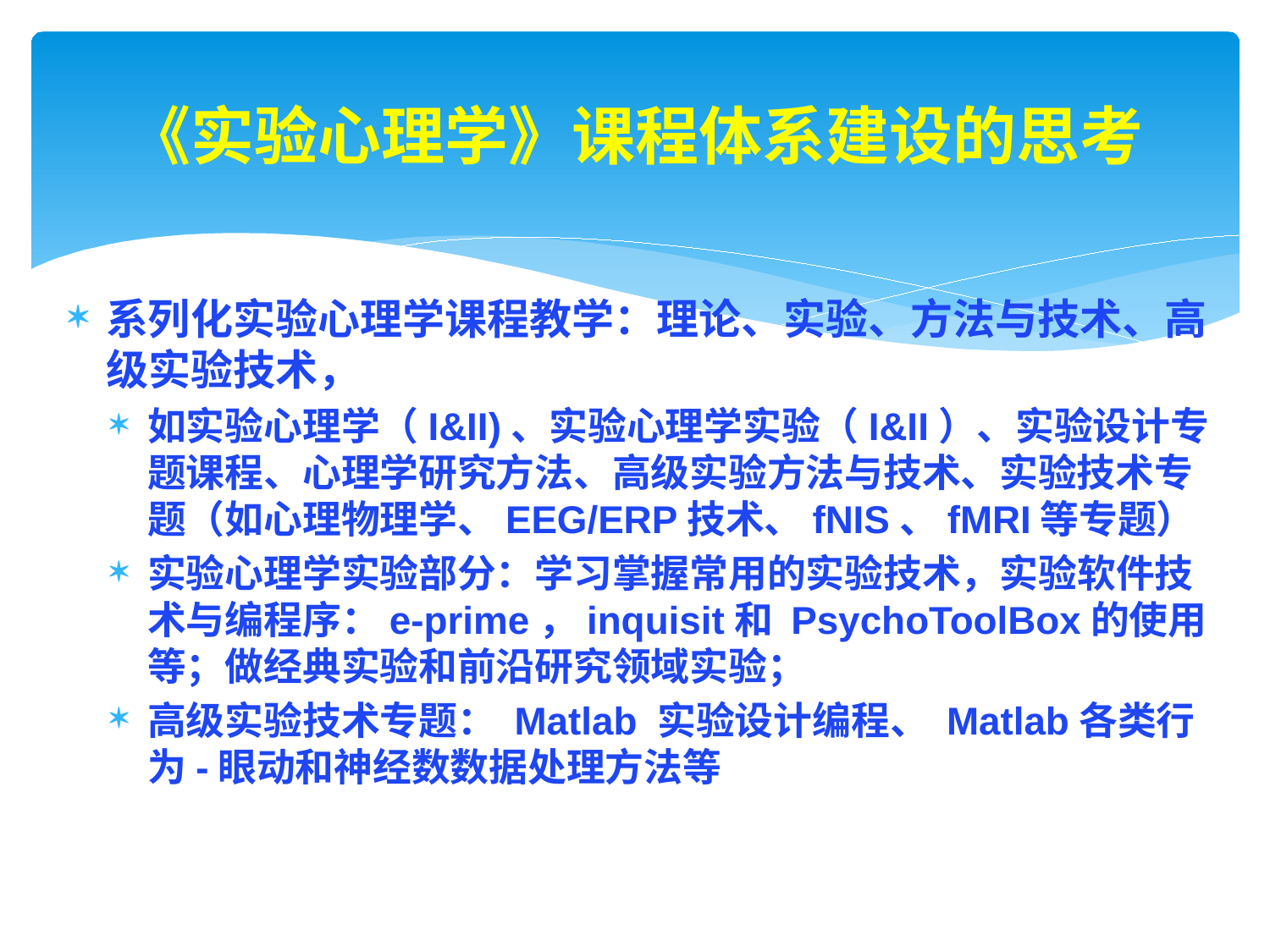

# 《实验心理学》课程体系建设的思考
系列化实验心理学课程教学：理论、实验、方法与技术、高级实验技术，
如实验心理学（I&II)、实验心理学实验（I&II）、实验设计专题课程、心理学研究方法、高级实验方法与技术、实验技术专题（如心理物理学、EEG/ERP技术、fNIS、fMRI等专题）
实验心理学实验部分：学习掌握常用的实验技术，实验软件技术与编程序：e-prime，inquisit和 PsychoToolBox的使用等；做经典实验和前沿研究领域实验；
高级实验技术专题： Matlab 实验设计编程、 Matlab各类行为-眼动和神经数数据处理方法等